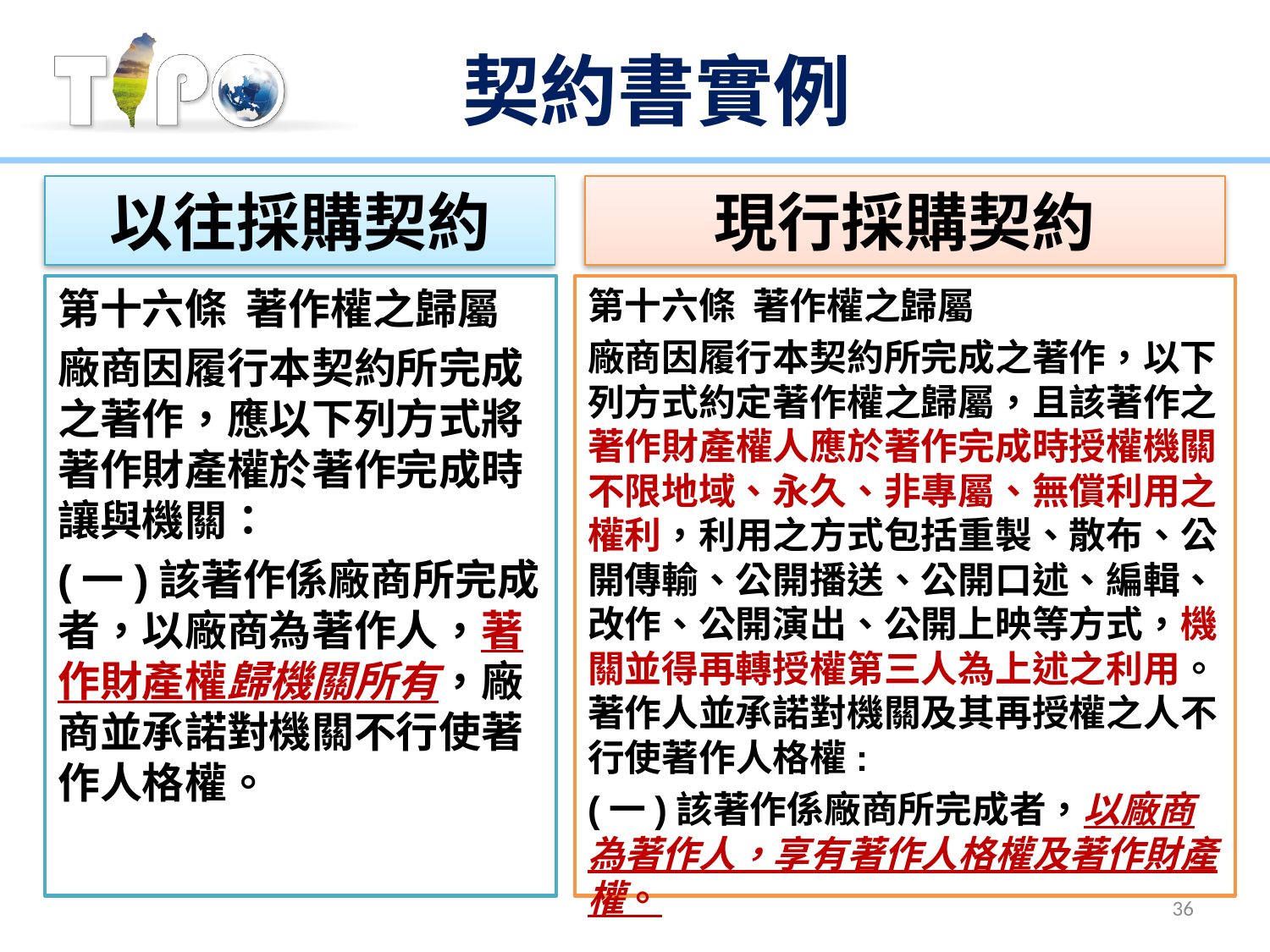

# 契約書實例
以往採購契約
現行採購契約
第十六條  著作權之歸屬
廠商因履行本契約所完成之著作，應以下列方式將著作財產權於著作完成時讓與機關：
(一)該著作係廠商所完成者，以廠商為著作人，著作財產權歸機關所有，廠商並承諾對機關不行使著作人格權。
第十六條  著作權之歸屬
廠商因履行本契約所完成之著作，以下列方式約定著作權之歸屬，且該著作之著作財產權人應於著作完成時授權機關不限地域、永久、非專屬、無償利用之權利，利用之方式包括重製、散布、公開傳輸、公開播送、公開口述、編輯、改作、公開演出、公開上映等方式，機關並得再轉授權第三人為上述之利用。著作人並承諾對機關及其再授權之人不行使著作人格權:
(一)該著作係廠商所完成者，以廠商為著作人，享有著作人格權及著作財產權。
36